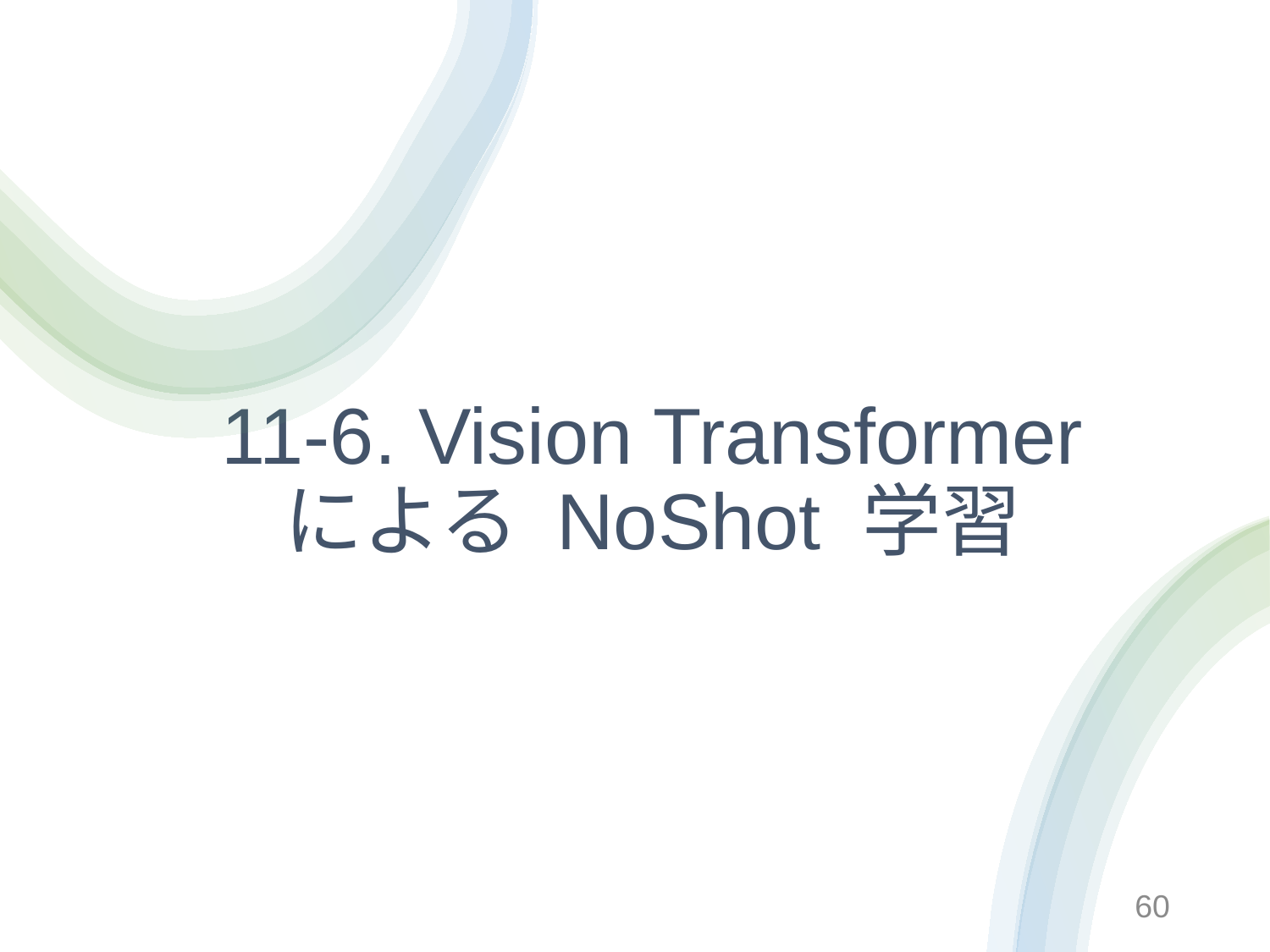

# 11-6. Vision Transformer による NoShot 学習

60